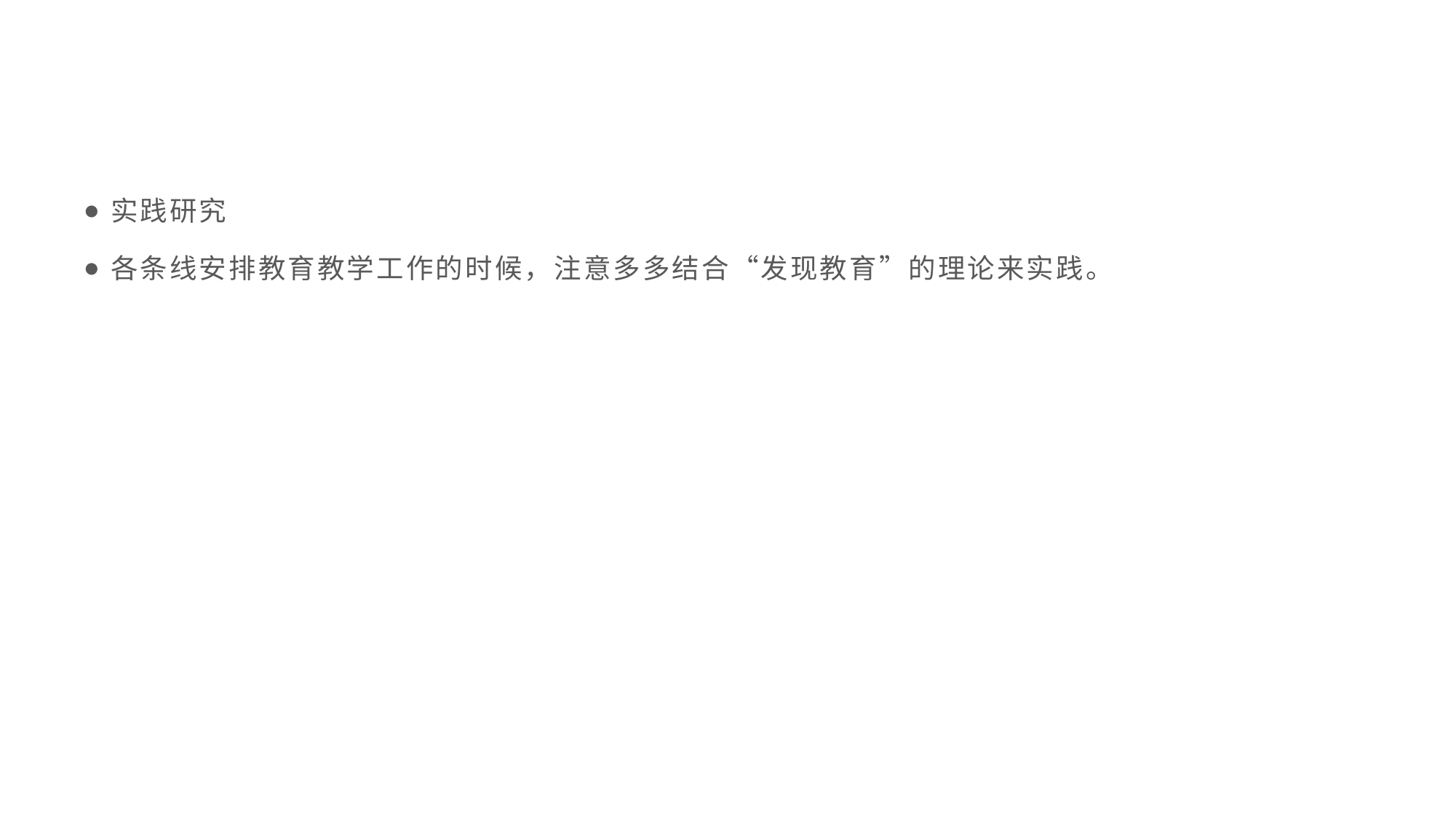

#
实践研究
各条线安排教育教学工作的时候，注意多多结合“发现教育”的理论来实践。